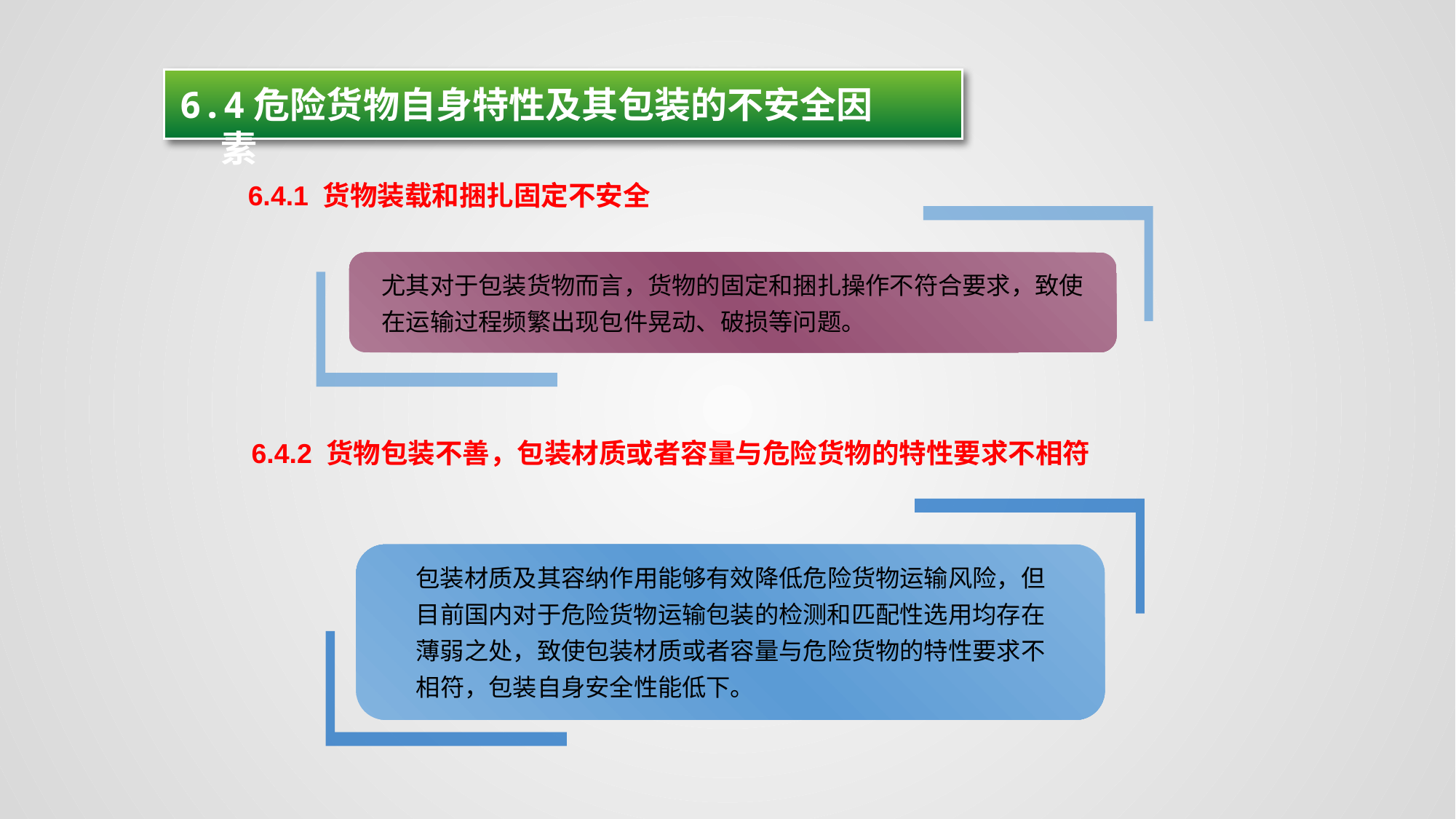

6.4危险货物自身特性及其包装的不安全因素
6.4.1 货物装载和捆扎固定不安全

尤其对于包装货物而言，货物的固定和捆扎操作不符合要求，致使在运输过程频繁出现包件晃动、破损等问题。

6.4.2 货物包装不善，包装材质或者容量与危险货物的特性要求不相符

包装材质及其容纳作用能够有效降低危险货物运输风险，但目前国内对于危险货物运输包装的检测和匹配性选用均存在薄弱之处，致使包装材质或者容量与危险货物的特性要求不相符，包装自身安全性能低下。